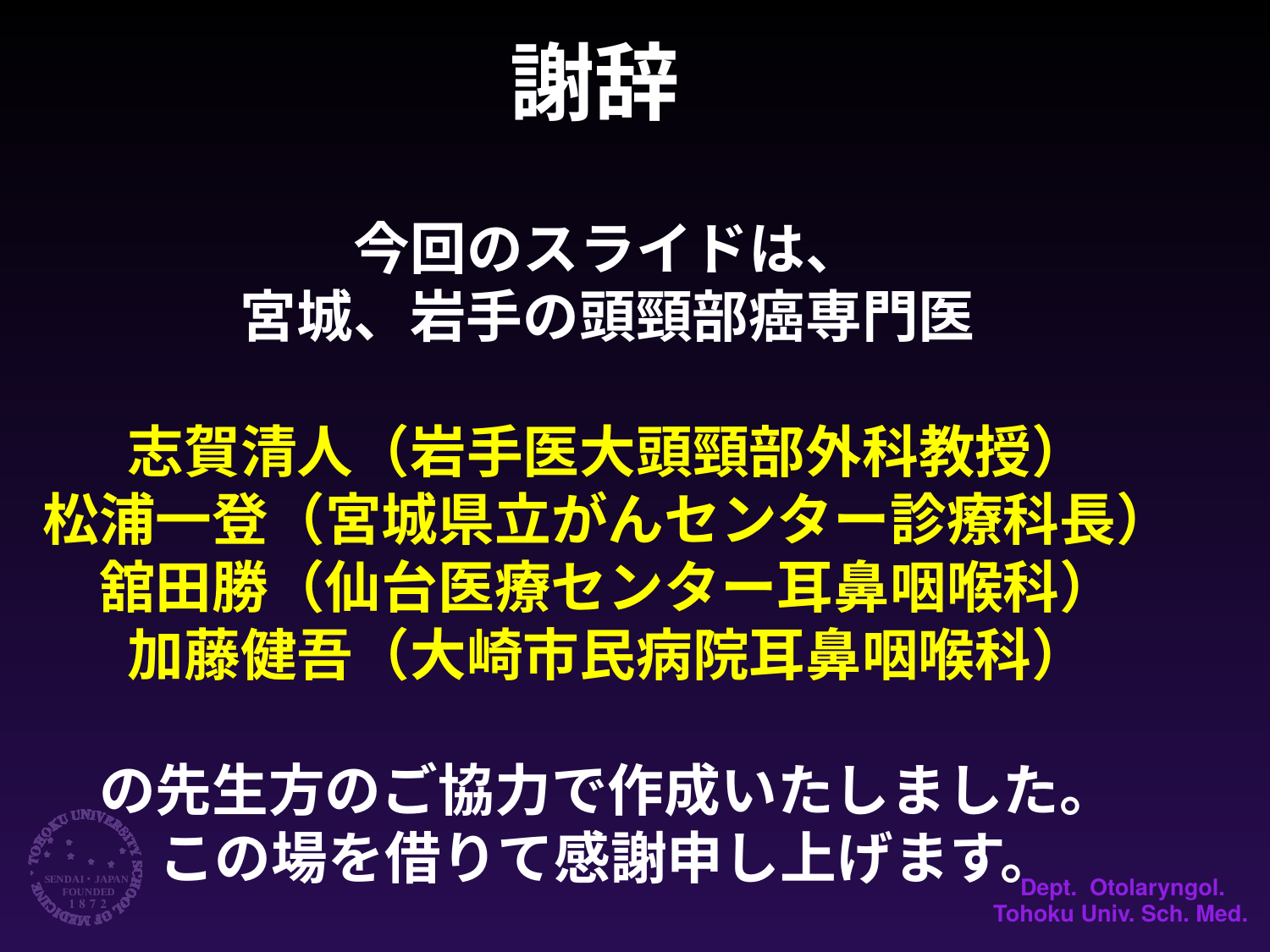

謝辞
今回のスライドは、
宮城、岩手の頭頸部癌専門医

志賀清人（岩手医大頭頸部外科教授）
松浦一登（宮城県立がんセンター診療科長）
舘田勝（仙台医療センター耳鼻咽喉科）
加藤健吾（大崎市民病院耳鼻咽喉科）

の先生方のご協力で作成いたしました。
この場を借りて感謝申し上げます。